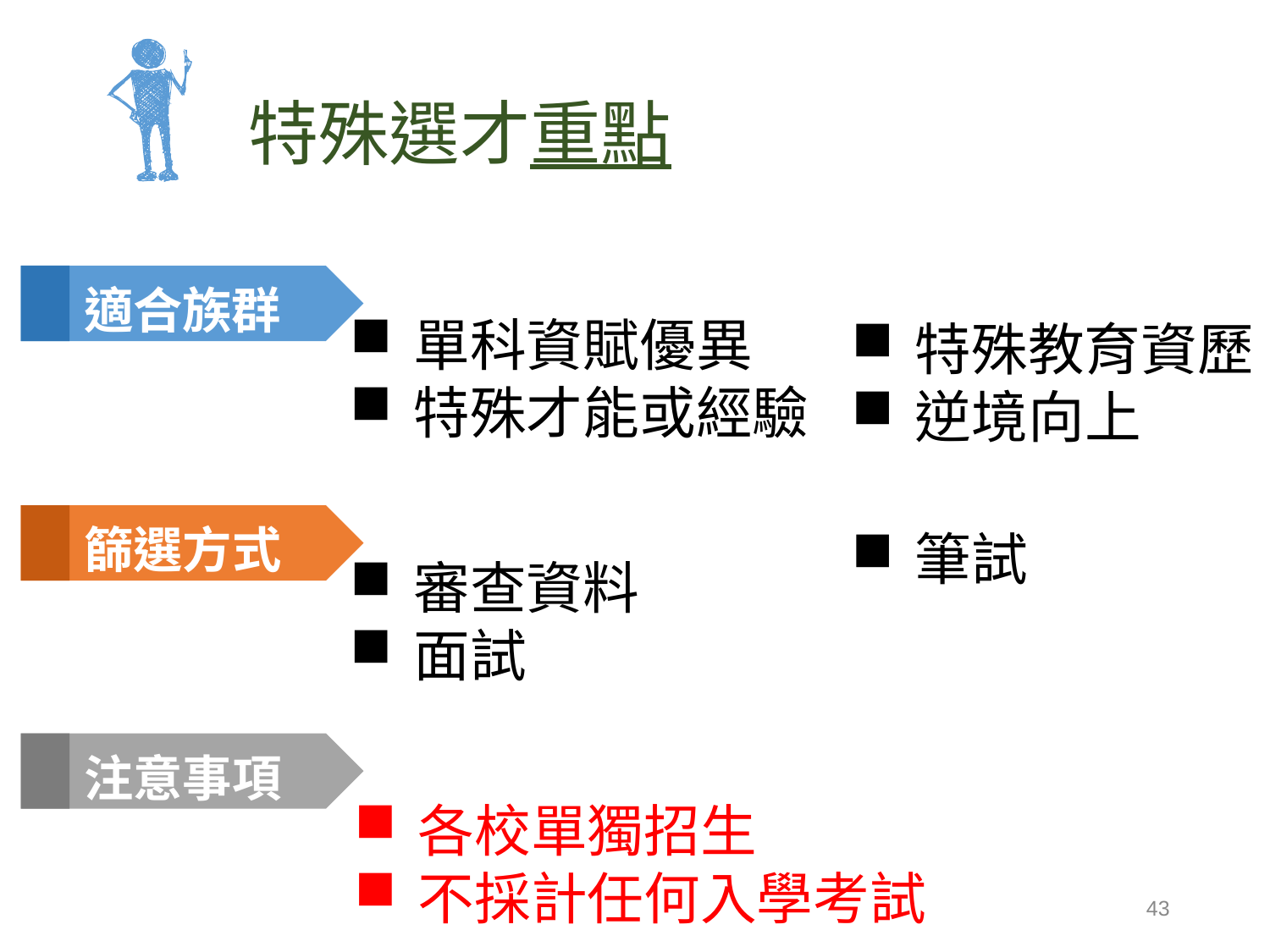

特殊選才重點
適合族群

單科資賦優異
特殊才能或經驗
特殊教育資歷
逆境向上
篩選方式

筆試
審查資料
面試
注意事項

各校單獨招生
不採計任何入學考試
43